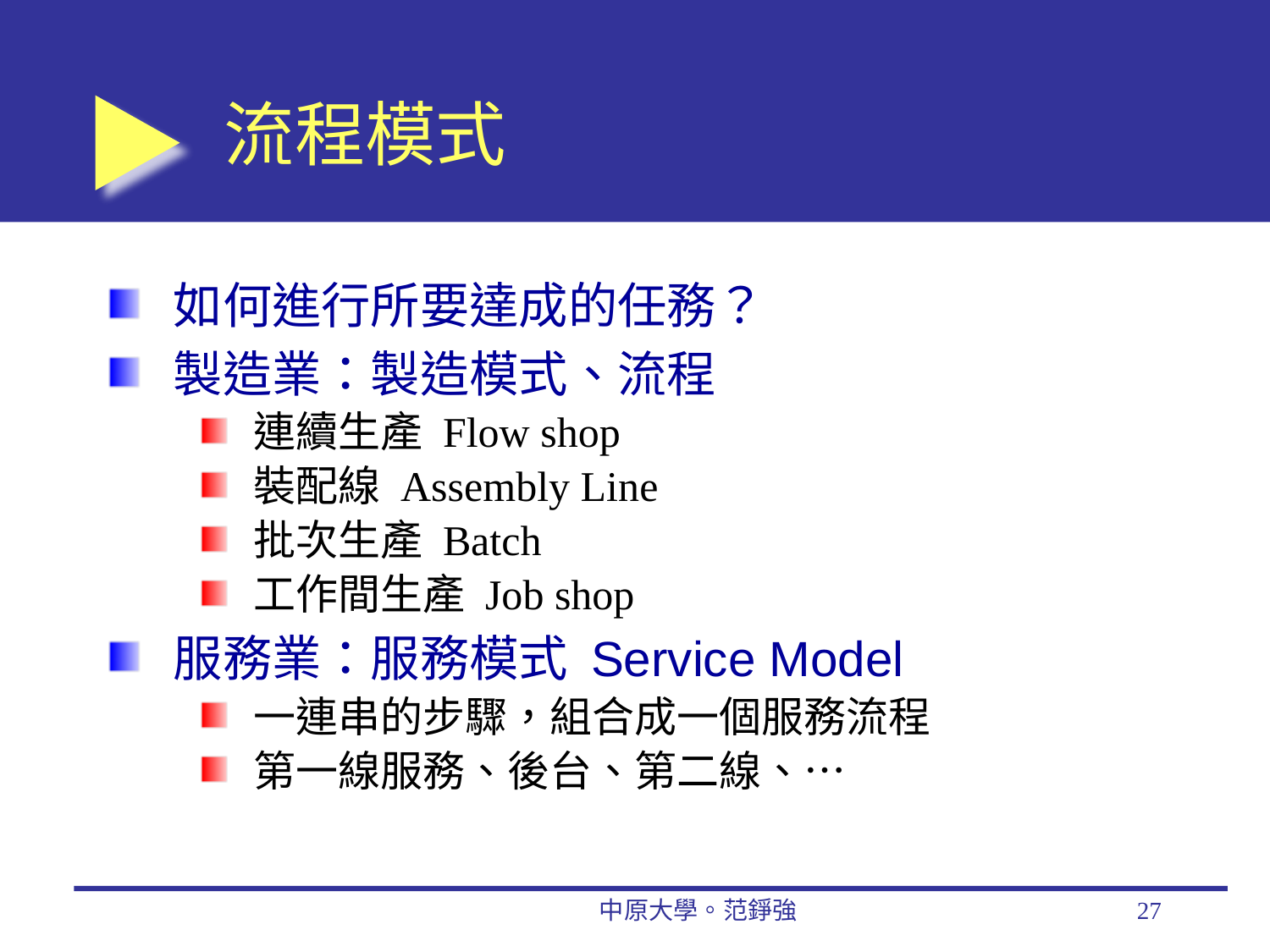

# 流程模式
如何進行所要達成的任務？
製造業：製造模式、流程
連續生產 Flow shop
裝配線 Assembly Line
批次生產 Batch
工作間生產 Job shop
服務業：服務模式 Service Model
一連串的步驟，組合成一個服務流程
第一線服務、後台、第二線、…
中原大學。范錚強
27